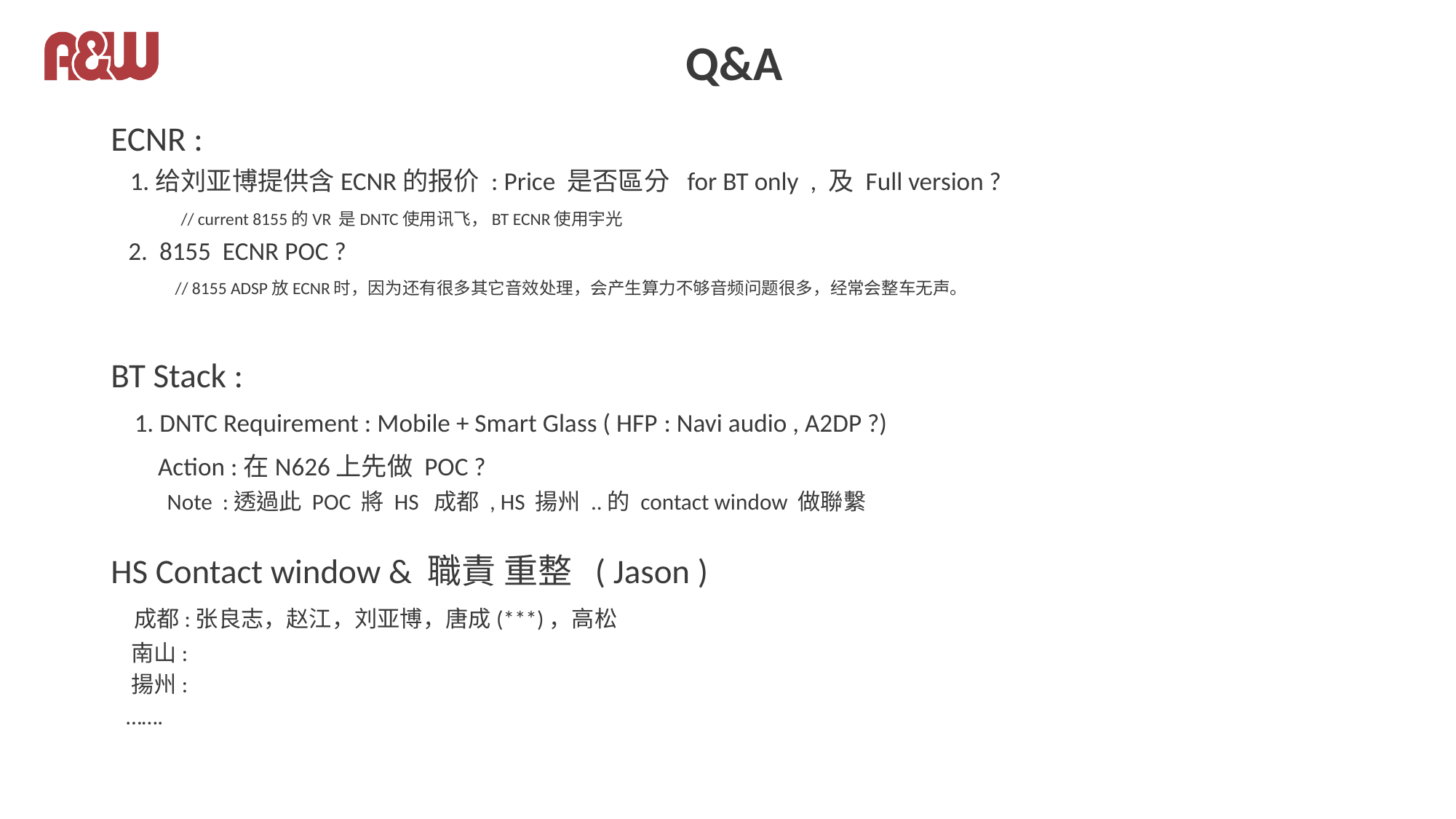

# Q&A
ECNR :
   1.给刘亚博提供含ECNR的报价 : Price 是否區分  for BT only  , 及 Full version ?
            // current 8155的VR 是DNTC使用讯飞，BT ECNR使用宇光
   2.  8155  ECNR POC ?
           // 8155 ADSP放ECNR时，因为还有很多其它音效处理，会产生算力不够音频问题很多，经常会整车无声。

BT Stack :
   1. DNTC Requirement : Mobile + Smart Glass ( HFP : Navi audio , A2DP ?)
      Action :在N626上先做 POC ?
           Note  :透過此 POC 將 HS  成都 , HS 揚州 ..的 contact window 做聯繫

HS Contact window & 職責 重整  ( Jason )
  成都:张良志，赵江，刘亚博，唐成(***)，高松
   南山:
   揚州:
   …….